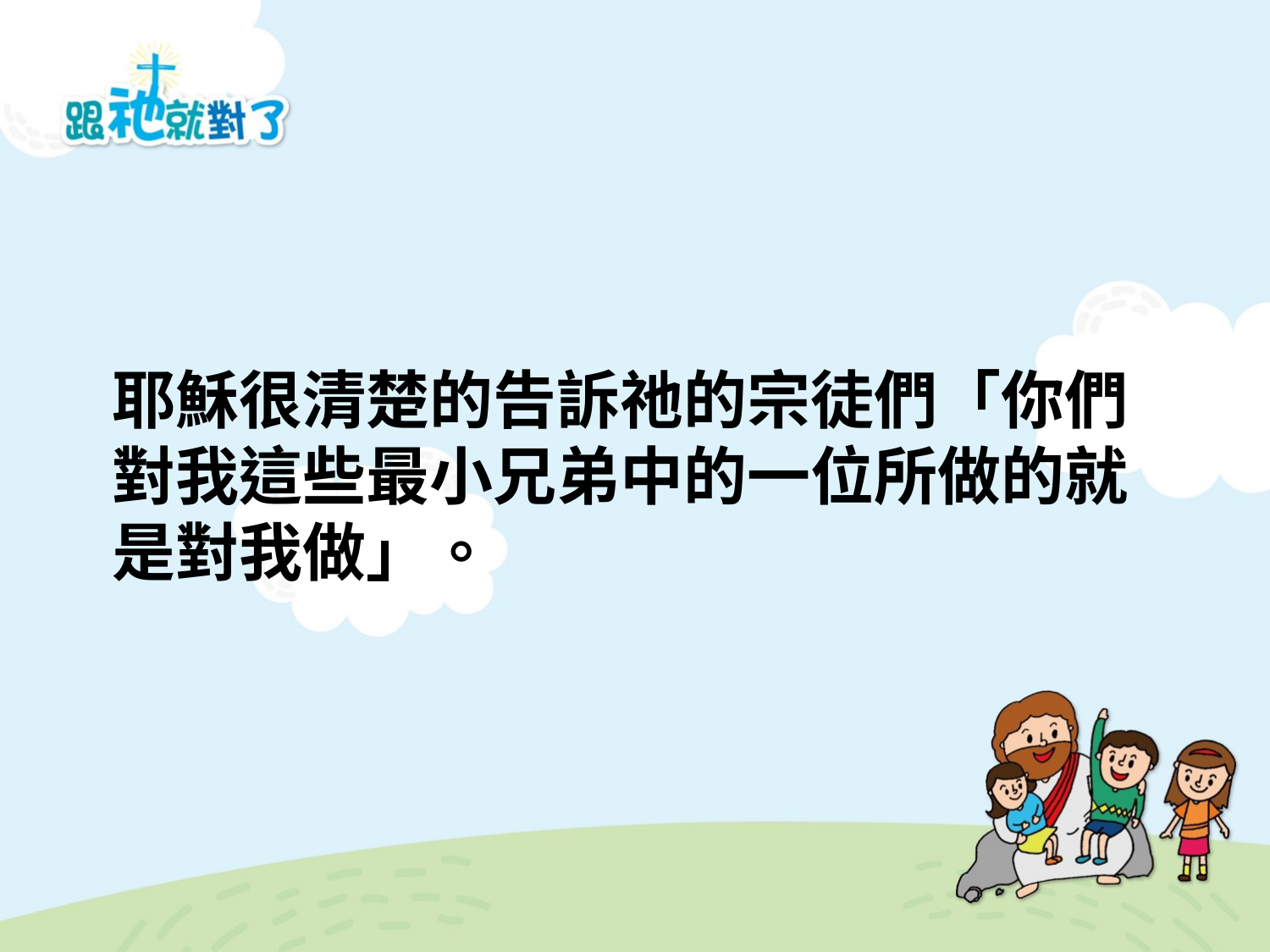

耶穌很清楚的告訴祂的宗徒們「你們對我這些最小兄弟中的一位所做的就是對我做」。